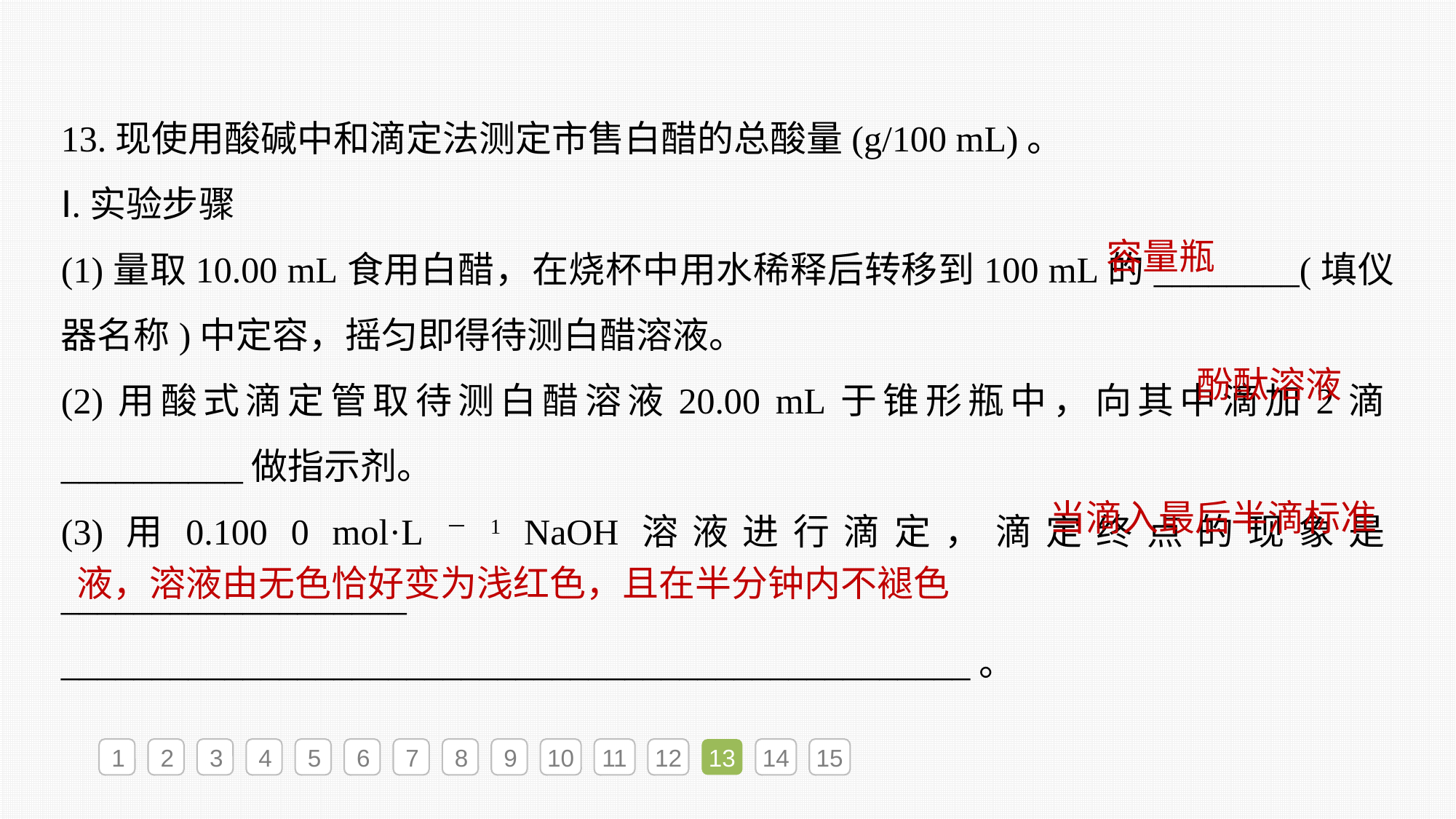

13.现使用酸碱中和滴定法测定市售白醋的总酸量(g/100 mL)。
Ⅰ.实验步骤
(1)量取10.00 mL食用白醋，在烧杯中用水稀释后转移到100 mL的________(填仪器名称)中定容，摇匀即得待测白醋溶液。
(2)用酸式滴定管取待测白醋溶液20.00 mL于锥形瓶中，向其中滴加2滴__________做指示剂。
(3)用0.100 0 mol·L－1 NaOH溶液进行滴定，滴定终点的现象是___________________
__________________________________________________。
容量瓶
酚酞溶液
当滴入最后半滴标准
液，溶液由无色恰好变为浅红色，且在半分钟内不褪色
1
2
3
4
5
6
7
8
9
10
11
12
13
14
15